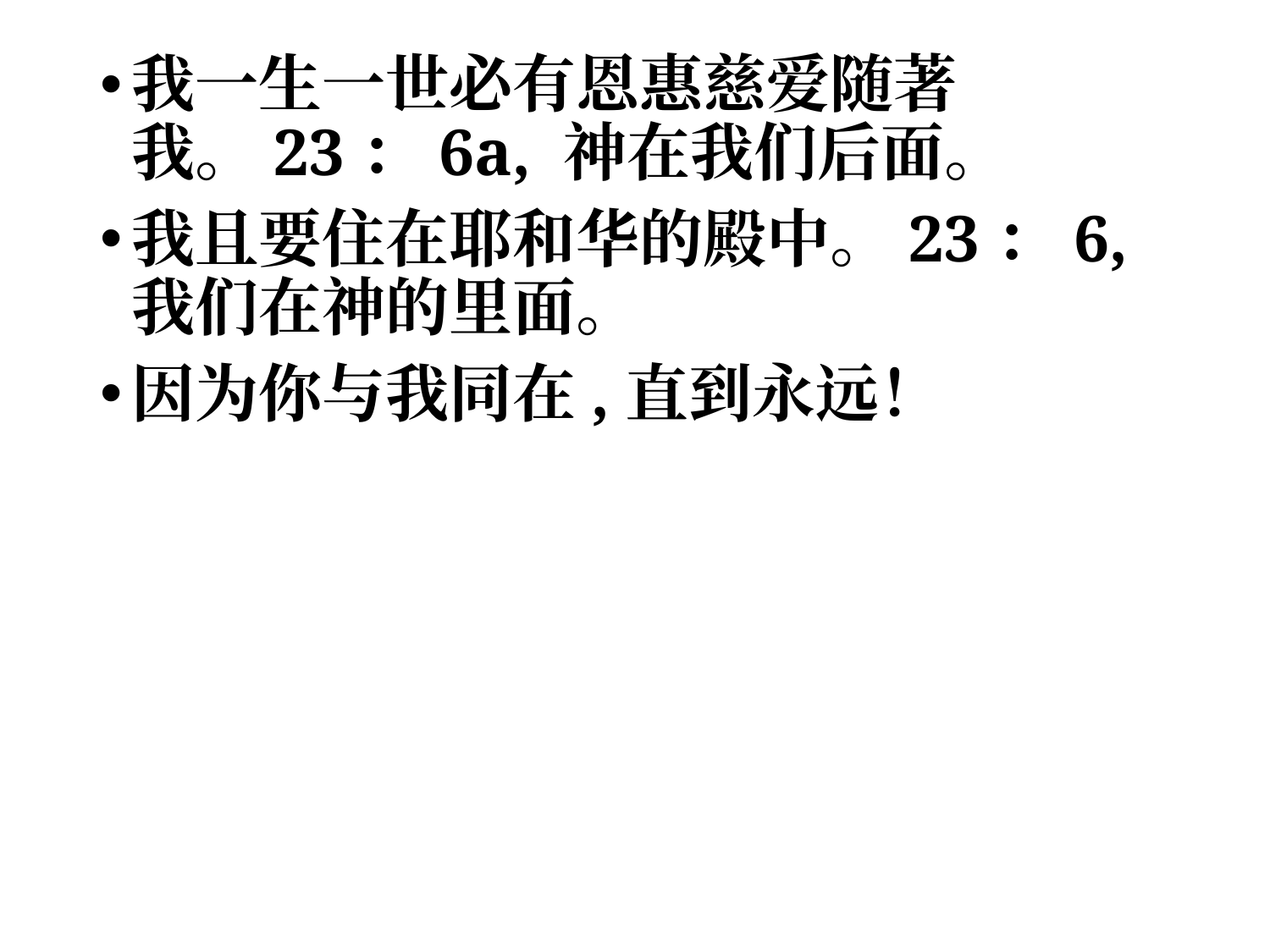

我一生一世必有恩惠慈爱随著我。23：6a, 神在我们后面。
我且要住在耶和华的殿中。23：6, 我们在神的里面。
因为你与我同在,直到永远！